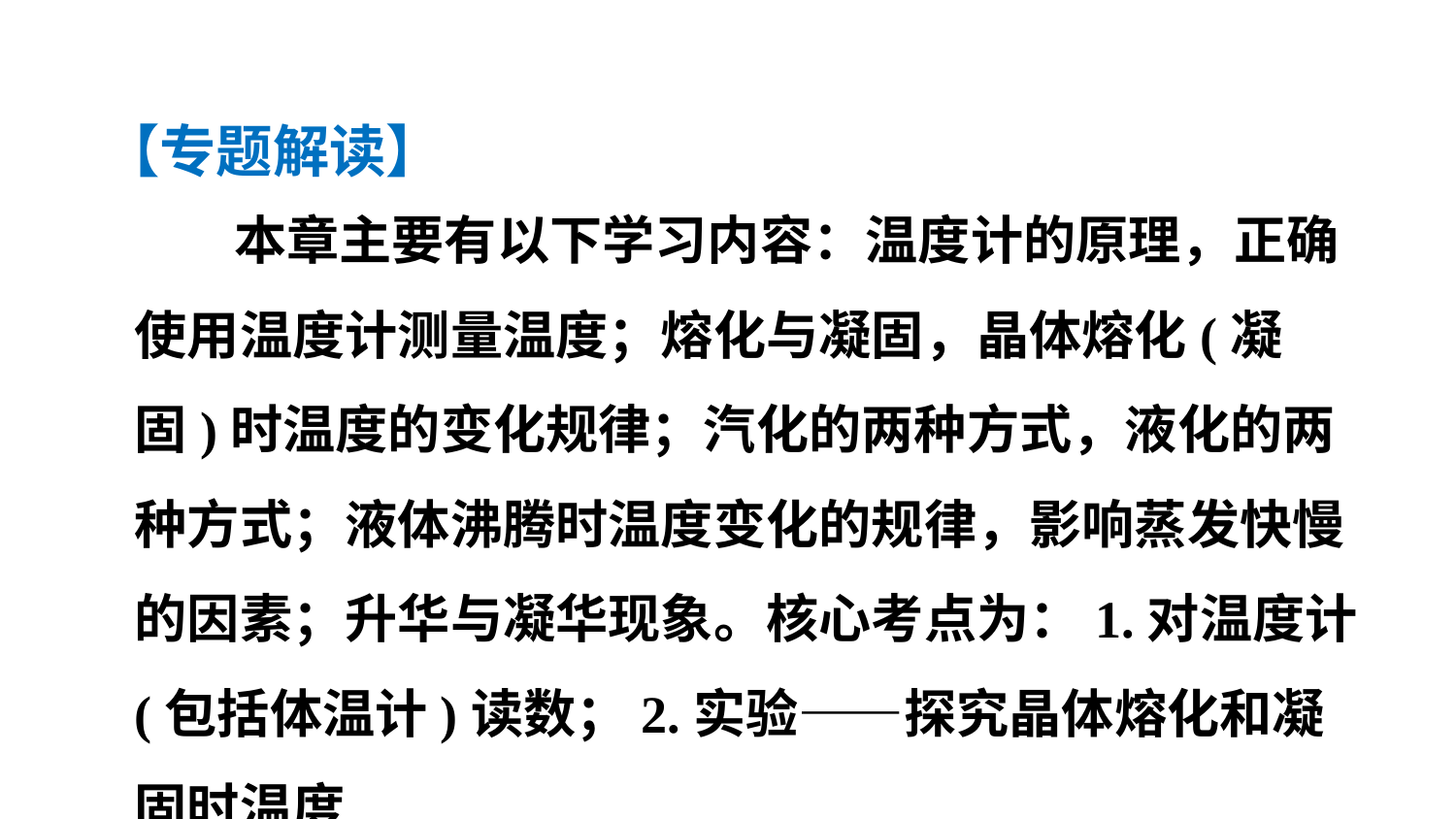

【专题解读】
本章主要有以下学习内容：温度计的原理，正确使用温度计测量温度；熔化与凝固，晶体熔化(凝固)时温度的变化规律；汽化的两种方式，液化的两种方式；液体沸腾时温度变化的规律，影响蒸发快慢的因素；升华与凝华现象。核心考点为：1.对温度计(包括体温计)读数；2.实验——探究晶体熔化和凝固时温度